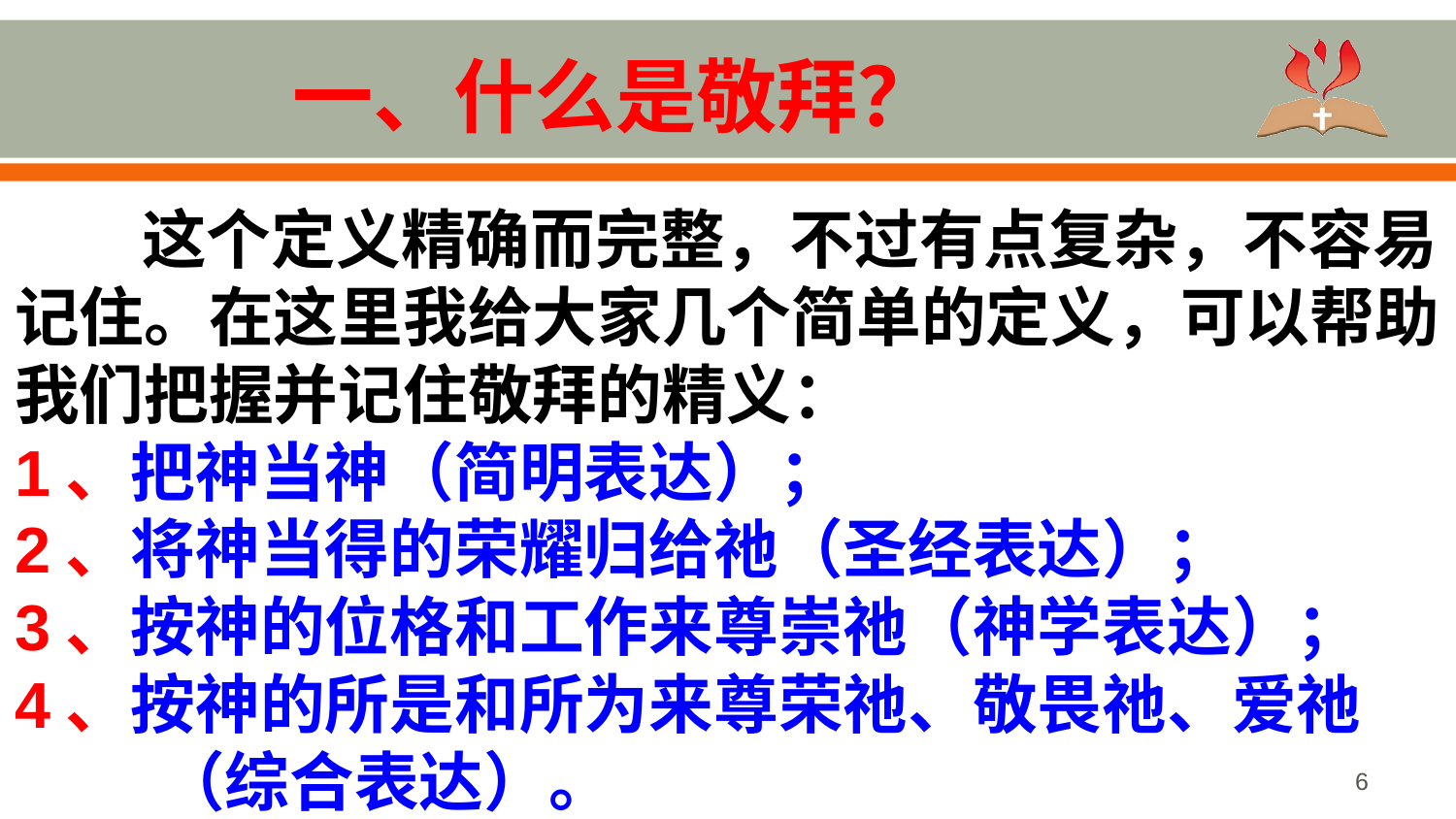

# 一、什么是敬拜？
这个定义精确而完整，不过有点复杂，不容易记住。在这里我给大家几个简单的定义，可以帮助我们把握并记住敬拜的精义：
1、把神当神（简明表达）；
2、将神当得的荣耀归给祂（圣经表达）；
3、按神的位格和工作来尊崇祂（神学表达）；
4、按神的所是和所为来尊荣祂、敬畏祂、爱祂     	（综合表达）。

6